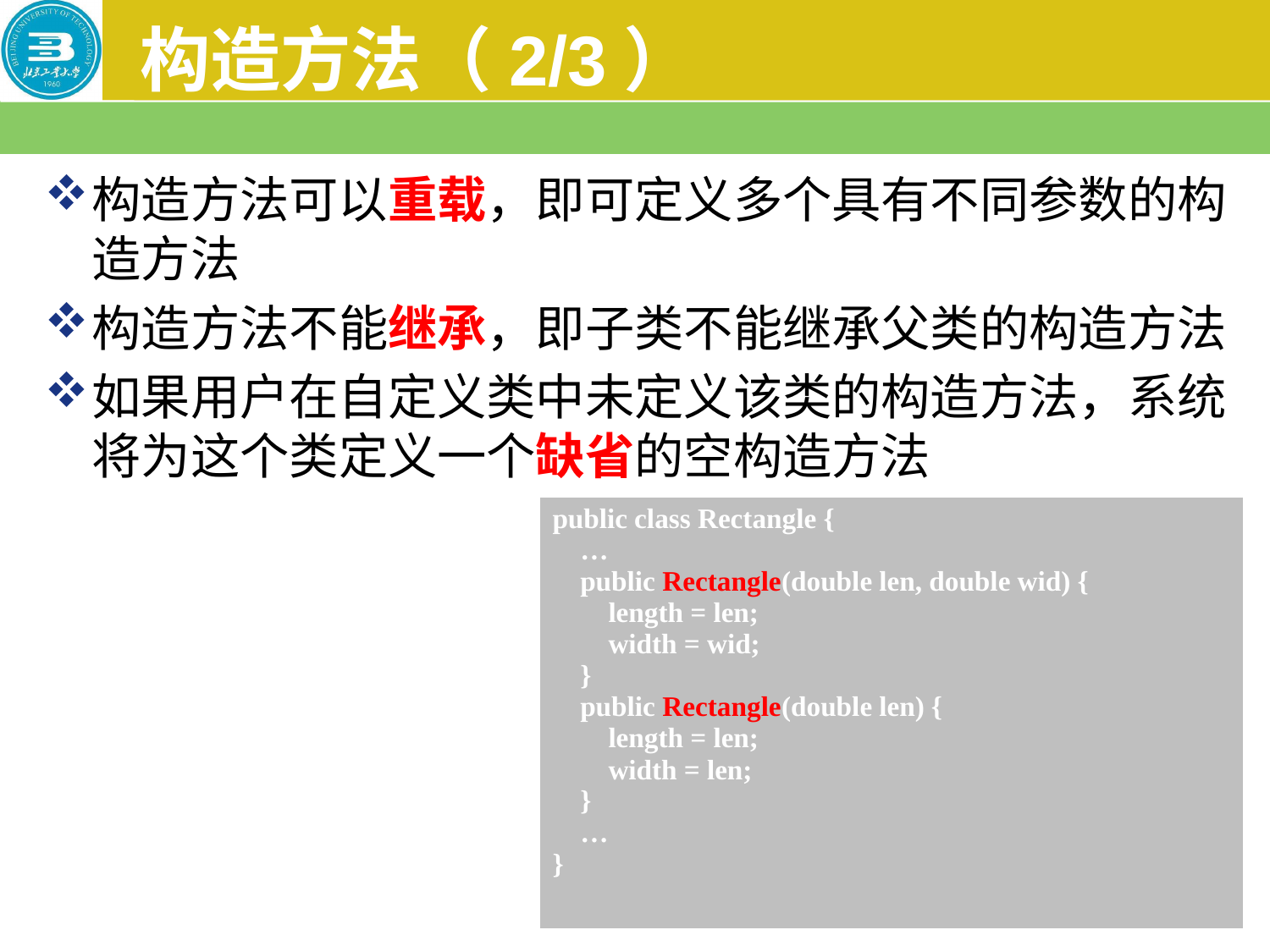

# 构造方法（2/3）
构造方法可以重载，即可定义多个具有不同参数的构造方法
构造方法不能继承，即子类不能继承父类的构造方法
如果用户在自定义类中未定义该类的构造方法，系统将为这个类定义一个缺省的空构造方法
| public class Rectangle { … public Rectangle(double len, double wid) { length = len; width = wid; } public Rectangle(double len) { length = len; width = len; } … } |
| --- |